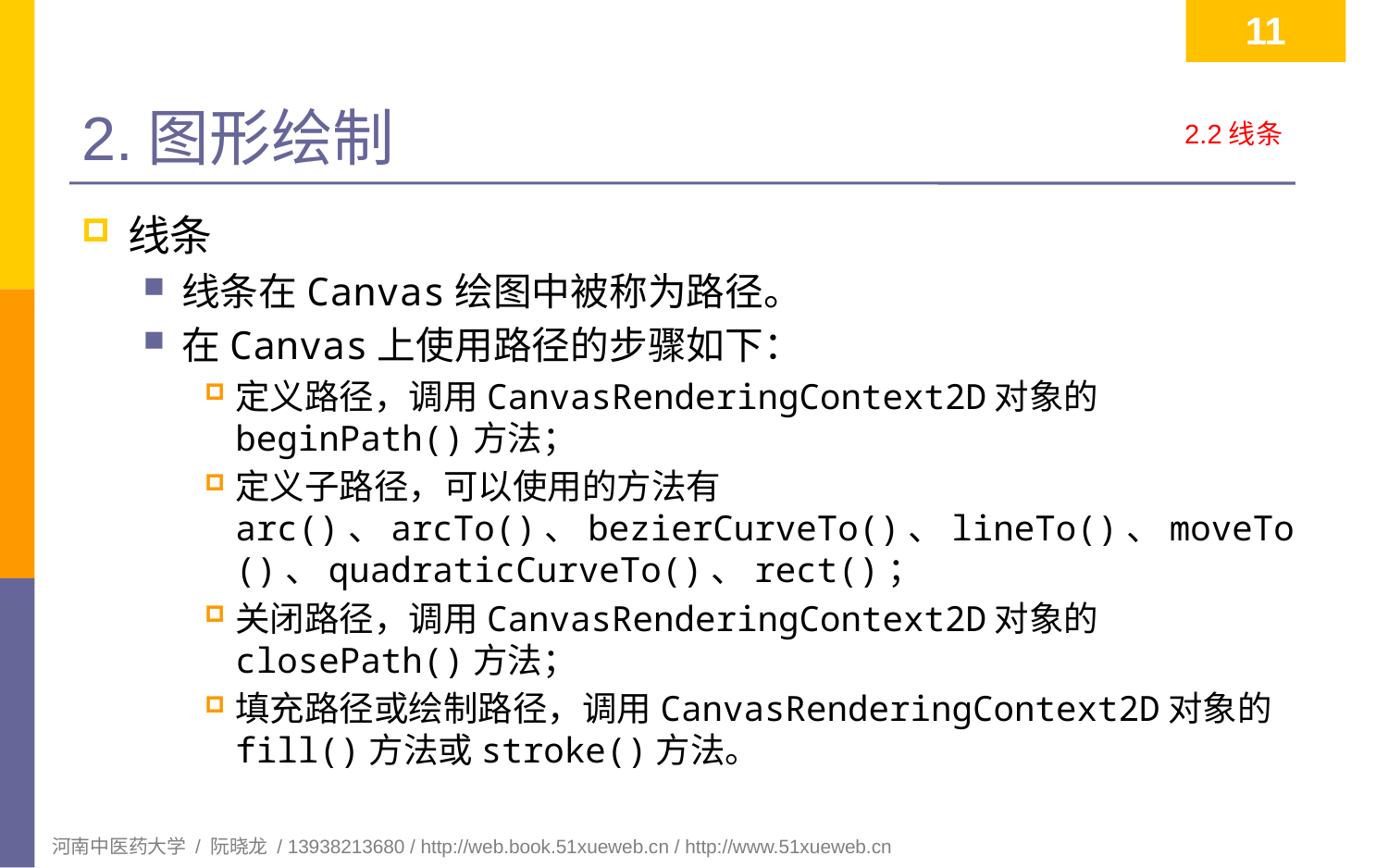

11
# 2.图形绘制
2.2线条
线条
线条在Canvas绘图中被称为路径。
在Canvas上使用路径的步骤如下：
定义路径，调用CanvasRenderingContext2D对象的beginPath()方法；
定义子路径，可以使用的方法有arc()、arcTo()、bezierCurveTo()、lineTo()、moveTo()、quadraticCurveTo()、rect()；
关闭路径，调用CanvasRenderingContext2D对象的closePath()方法；
填充路径或绘制路径，调用CanvasRenderingContext2D对象的fill()方法或stroke()方法。